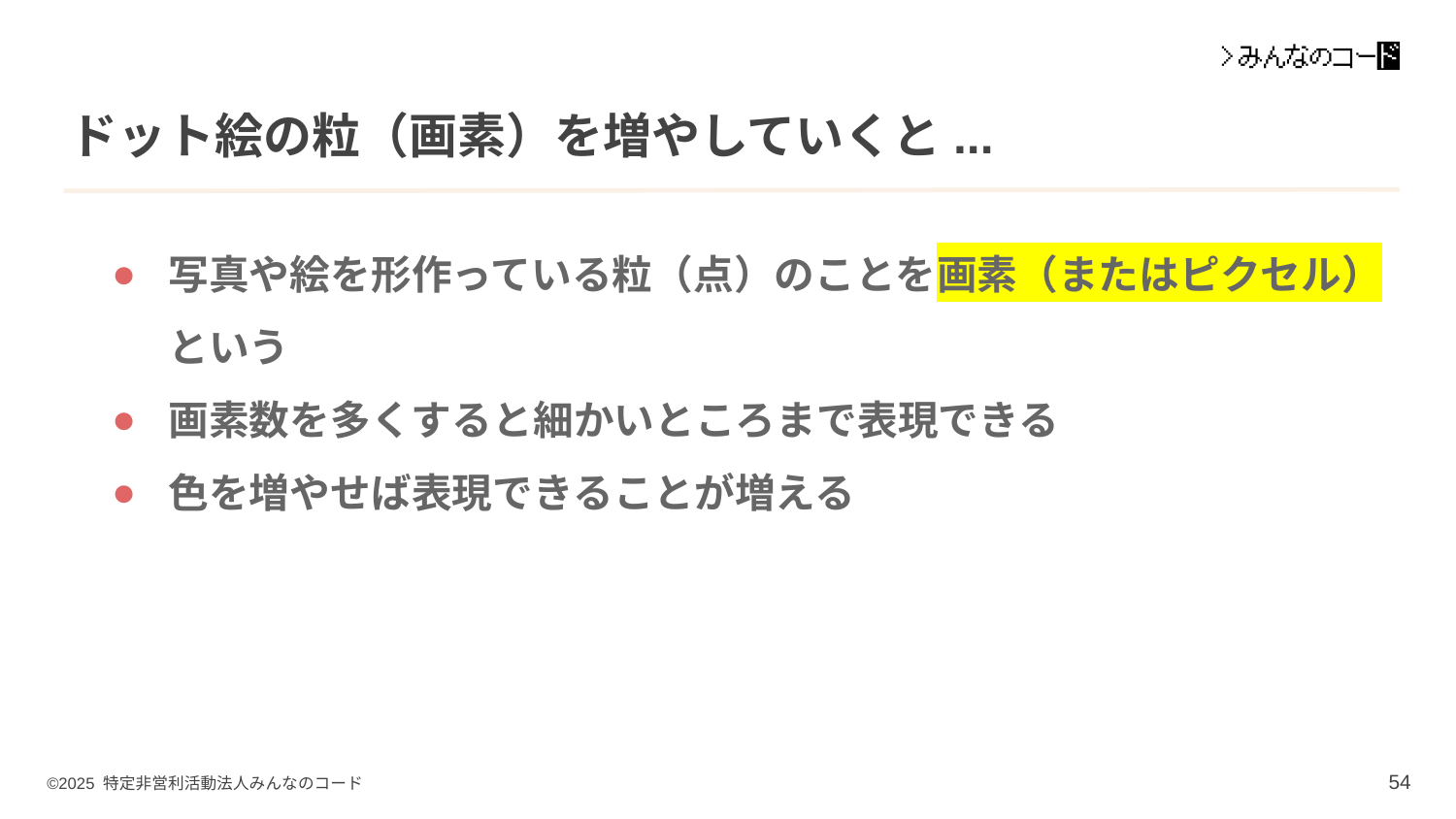

# ドット絵の粒（画素）を増やしていくと...
写真や絵を形作っている粒（点）のことを画素（またはピクセル）という
画素数を多くすると細かいところまで表現できる
色を増やせば表現できることが増える